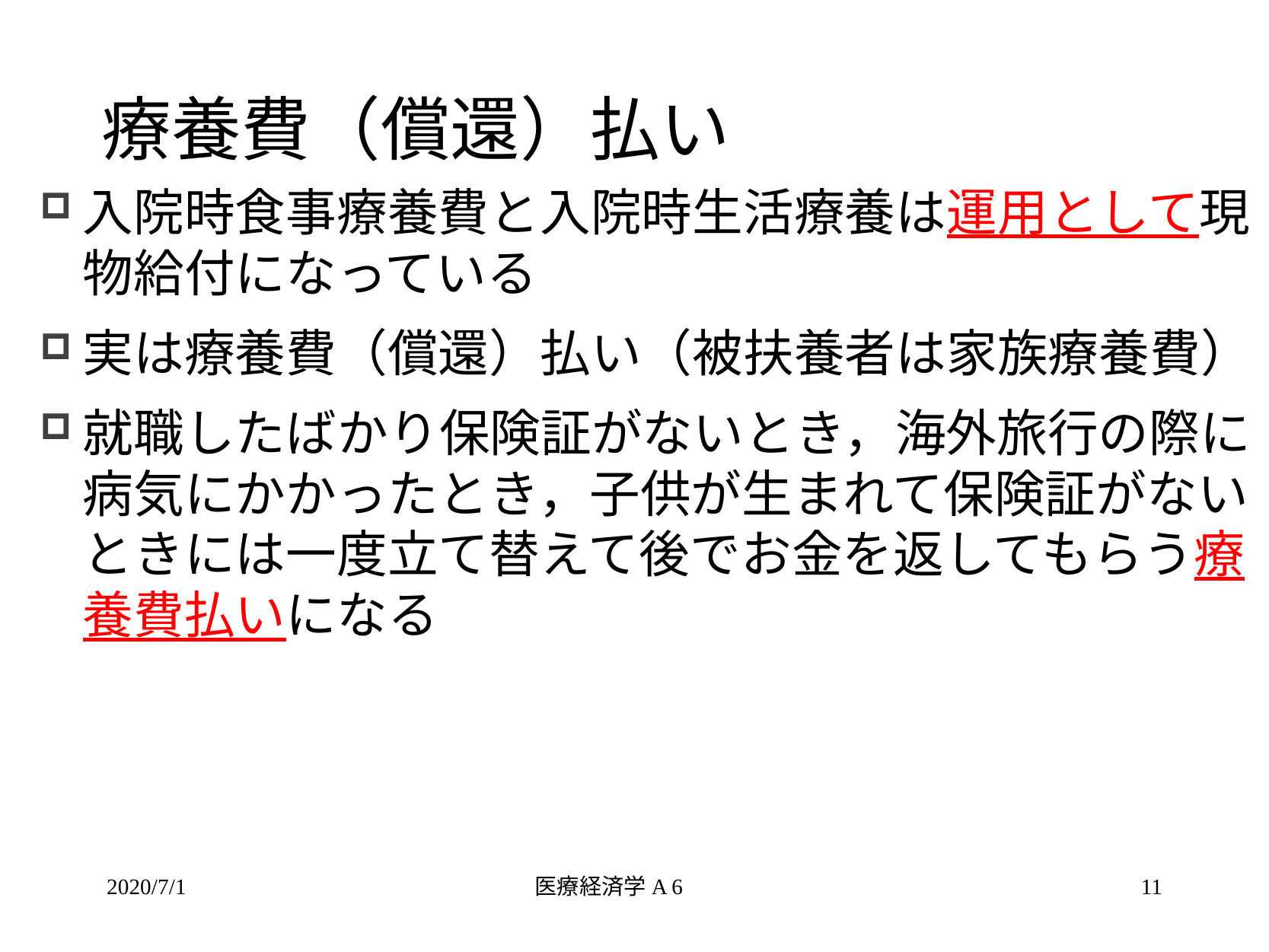

# 療養費（償還）払い
入院時食事療養費と入院時生活療養は運用として現物給付になっている
実は療養費（償還）払い（被扶養者は家族療養費）
就職したばかり保険証がないとき，海外旅行の際に病気にかかったとき，子供が生まれて保険証がないときには一度立て替えて後でお金を返してもらう療養費払いになる

2020/7/1
医療経済学A 6
11